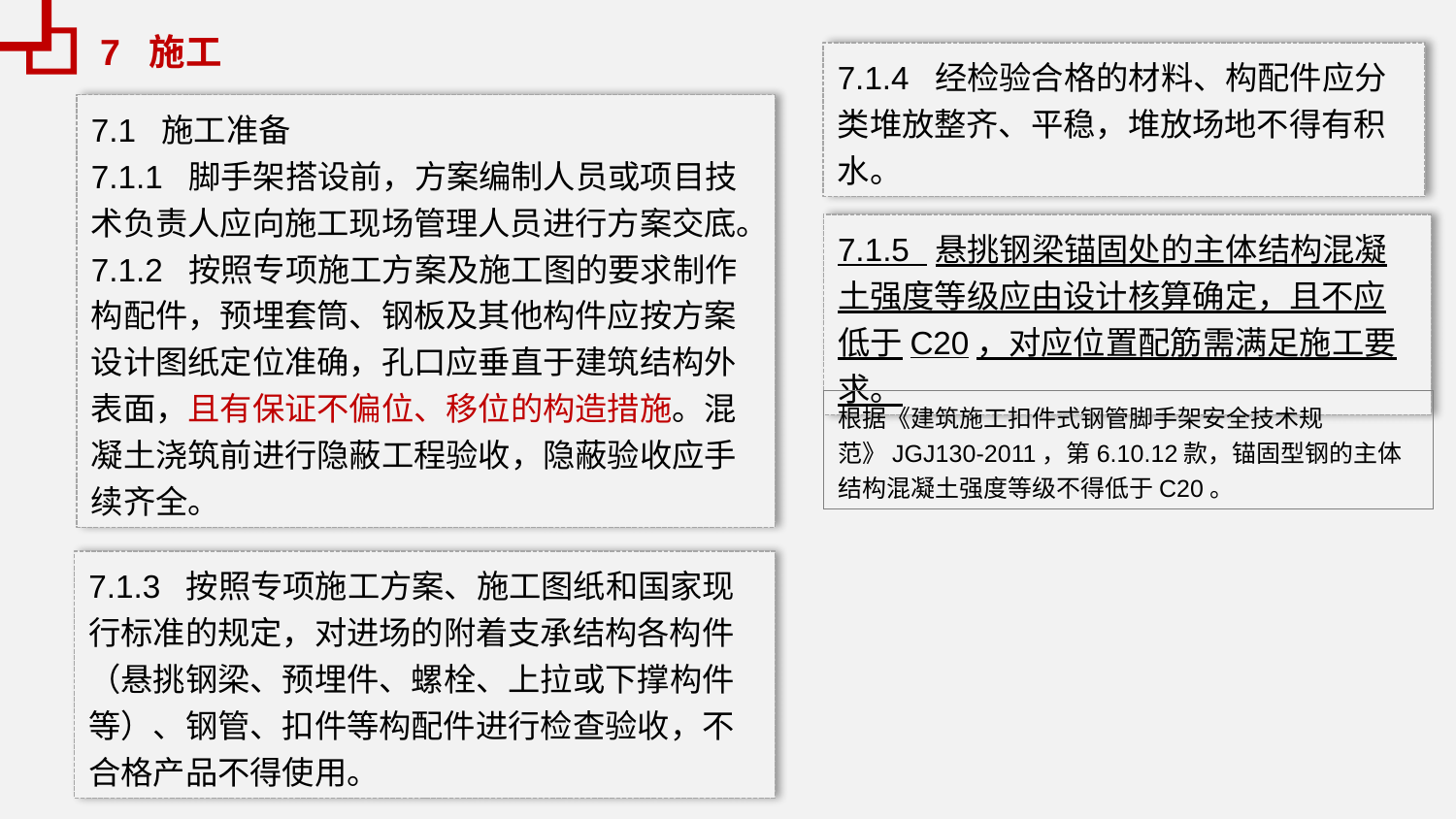

7  施工

7.1.4  经检验合格的材料、构配件应分类堆放整齐、平稳，堆放场地不得有积水。
7.1  施工准备
7.1.1  脚手架搭设前，方案编制人员或项目技术负责人应向施工现场管理人员进行方案交底。
7.1.2  按照专项施工方案及施工图的要求制作构配件，预埋套筒、钢板及其他构件应按方案设计图纸定位准确，孔口应垂直于建筑结构外表面，且有保证不偏位、移位的构造措施。混凝土浇筑前进行隐蔽工程验收，隐蔽验收应手续齐全。
7.1.5  悬挑钢梁锚固处的主体结构混凝土强度等级应由设计核算确定，且不应低于C20，对应位置配筋需满足施工要求。
根据《建筑施工扣件式钢管脚手架安全技术规范》JGJ130-2011，第6.10.12款，锚固型钢的主体结构混凝土强度等级不得低于C20。
7.1.3  按照专项施工方案、施工图纸和国家现行标准的规定，对进场的附着支承结构各构件（悬挑钢梁、预埋件、螺栓、上拉或下撑构件等）、钢管、扣件等构配件进行检查验收，不合格产品不得使用。